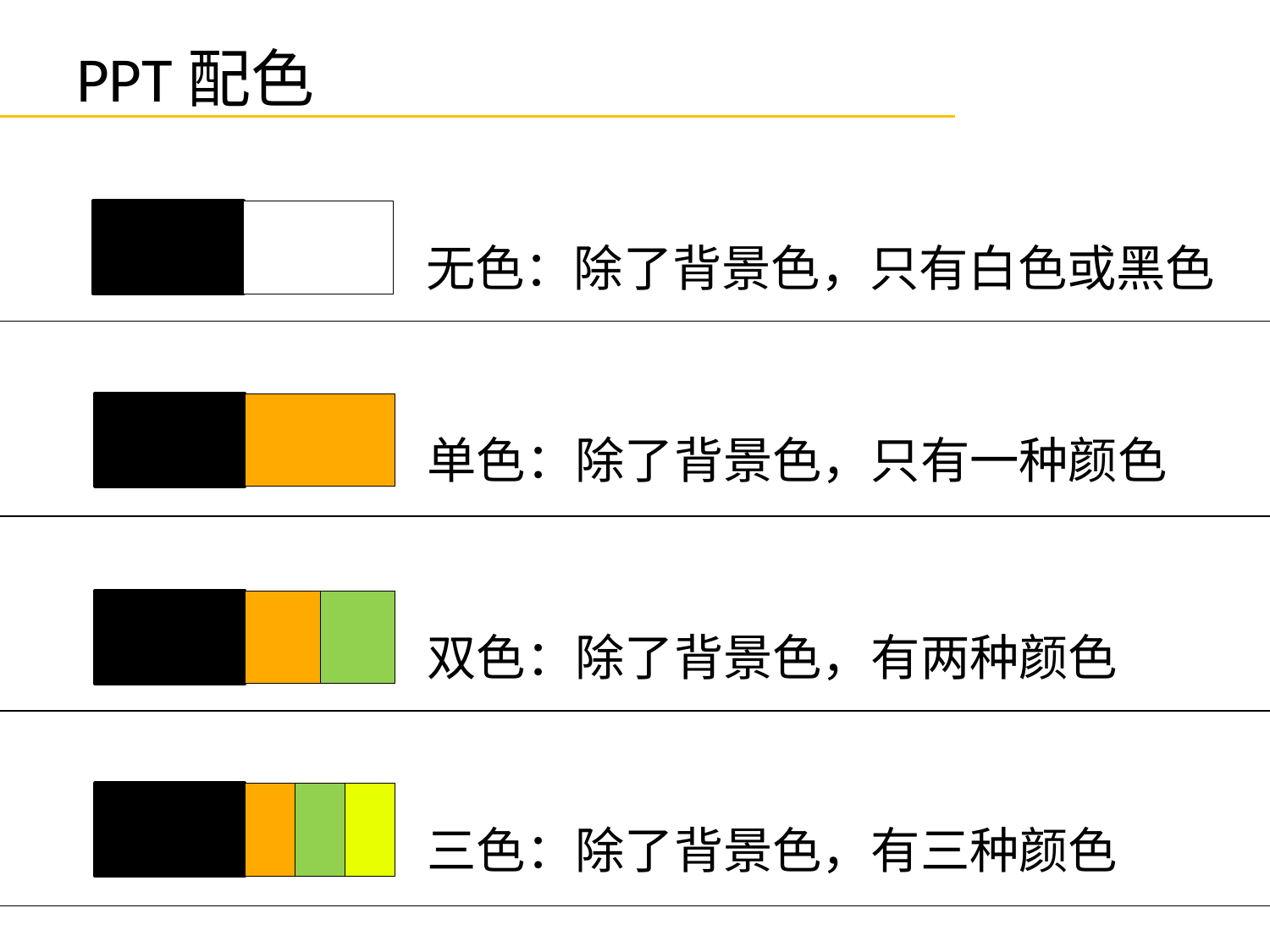

# PPT配色

无色：除了背景色，只有白色或黑色

单色：除了背景色，只有一种颜色

双色：除了背景色，有两种颜色

三色：除了背景色，有三种颜色